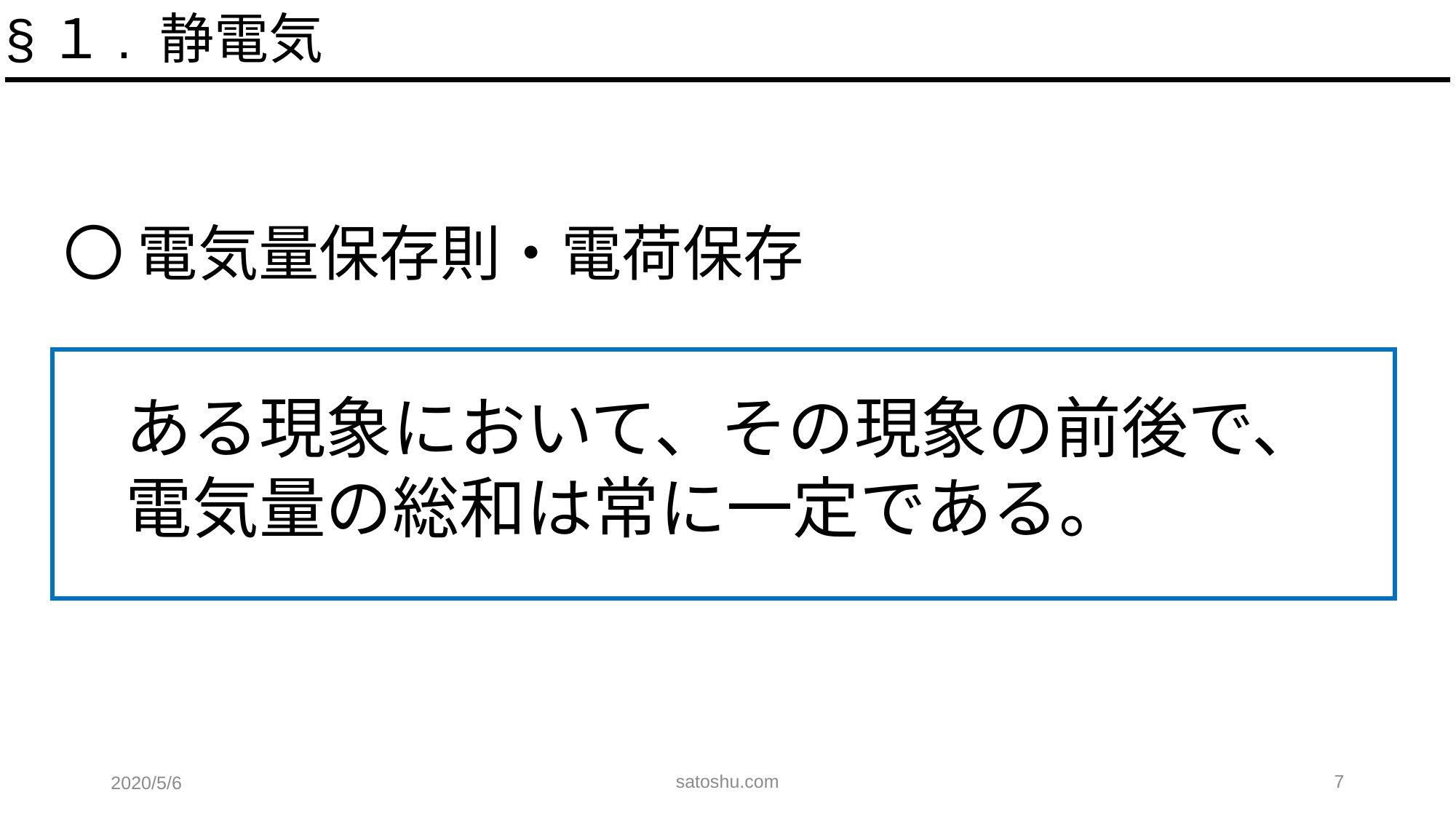

§１. 静電気

〇 電気量保存則・電荷保存

ある現象において、その現象の前後で、電気量の総和は常に一定である。
satoshu.com
7
2020/5/6